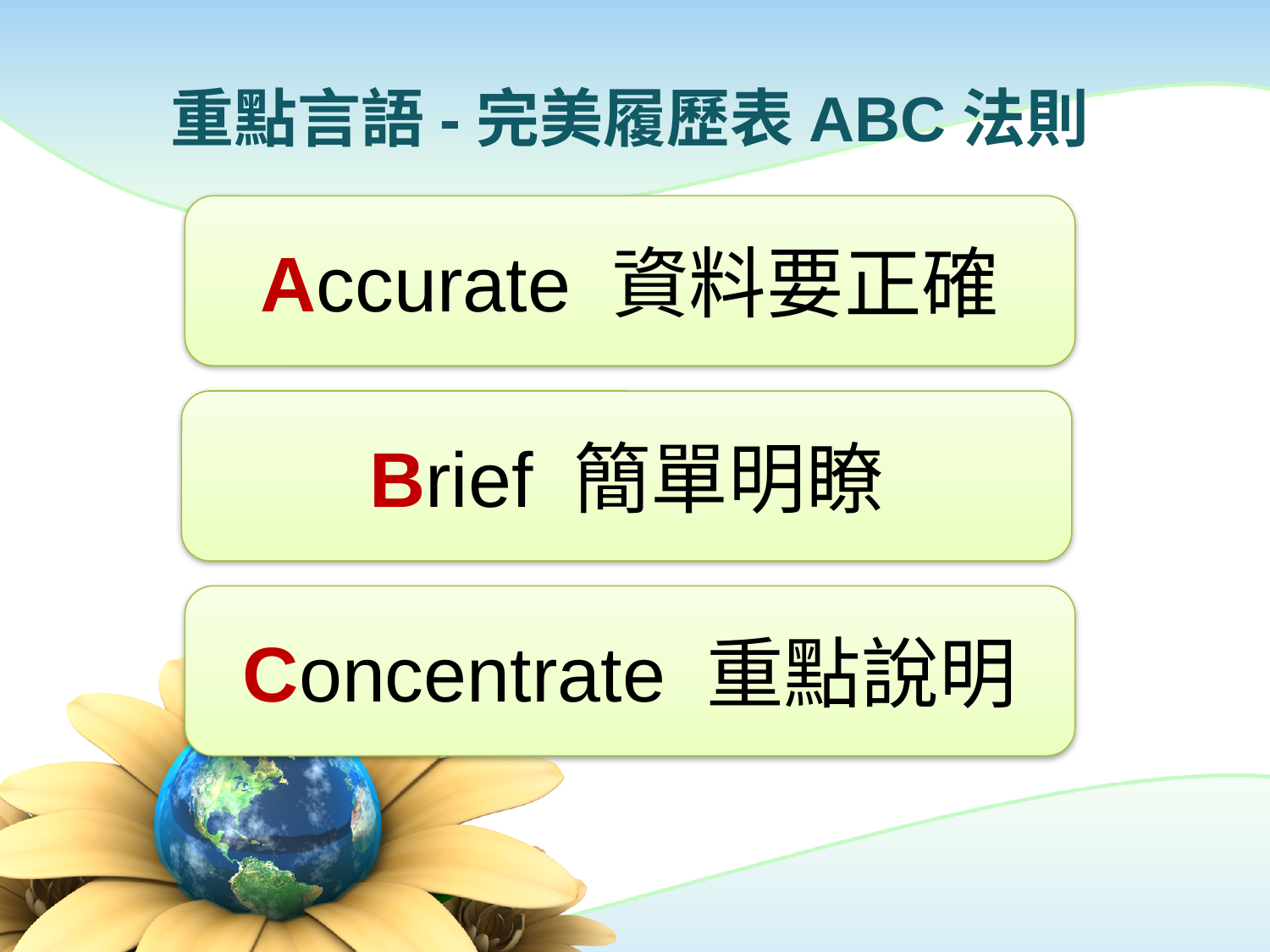

# 重點言語-完美履歷表ABC法則
Accurate 資料要正確
Brief 簡單明瞭
Concentrate 重點說明